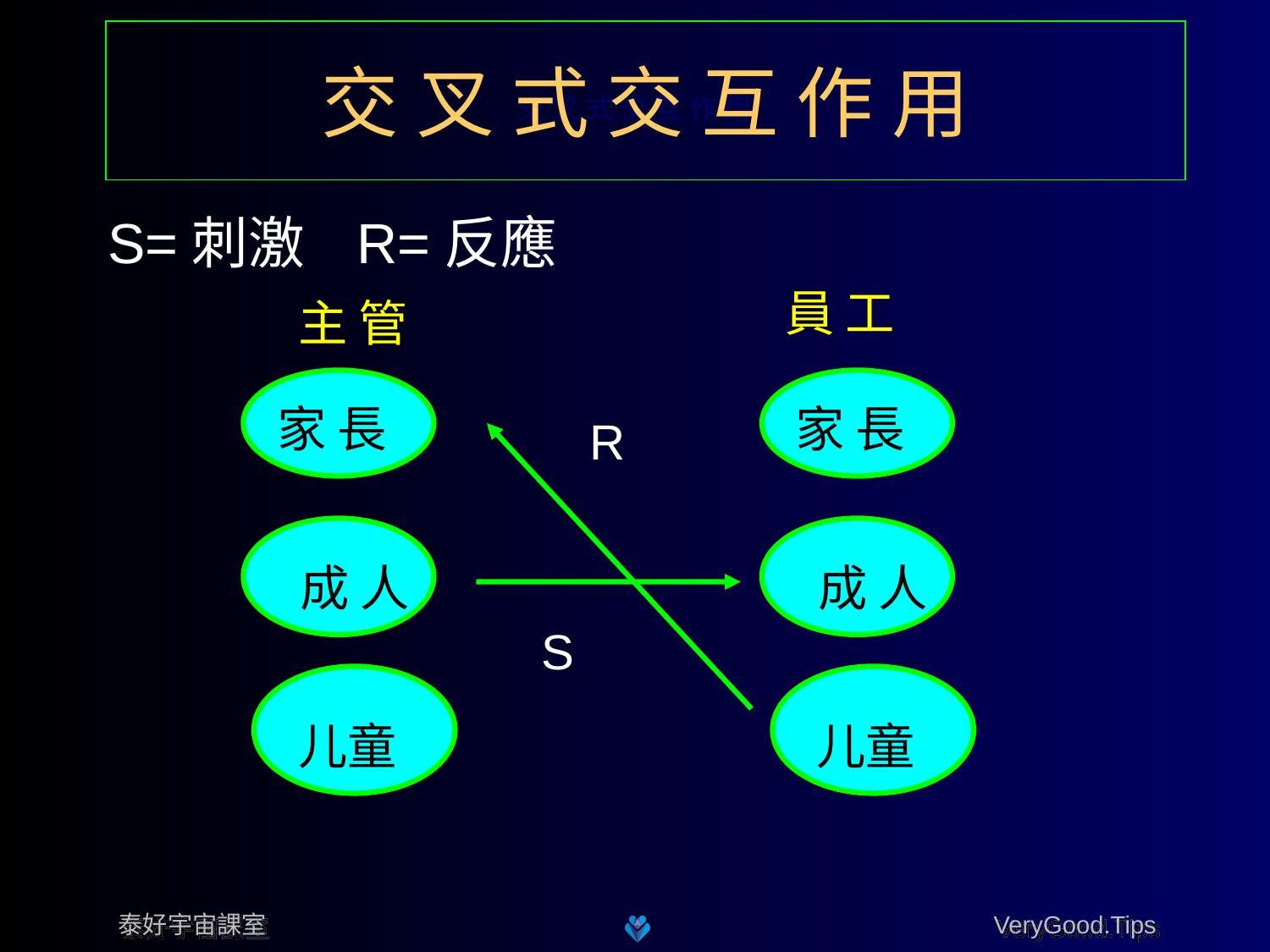

交 叉 式 交 互 作 用
交 叉 式 交 互 作 用
S=刺激   R=反應
員 工
主 管

家 長
家 長
R

 成 人
 成 人

S

儿童
儿童